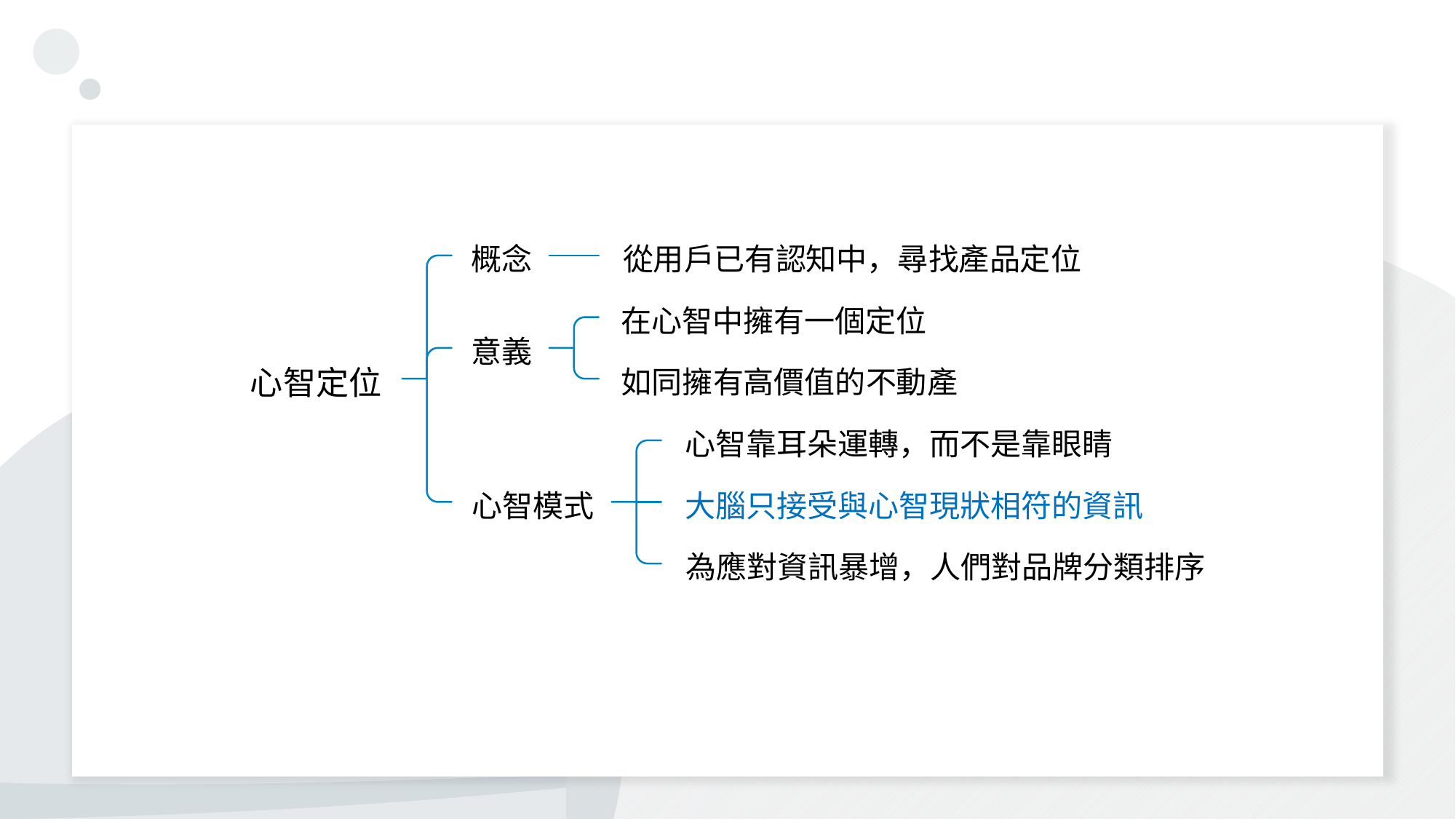

概念
從用戶已有認知中，尋找產品定位

在心智中擁有一個定位

意義

心智定位
如同擁有高價值的不動產

心智靠耳朵運轉，而不是靠眼睛

心智模式
大腦只接受與心智現狀相符的資訊

為應對資訊暴增，人們對品牌分類排序